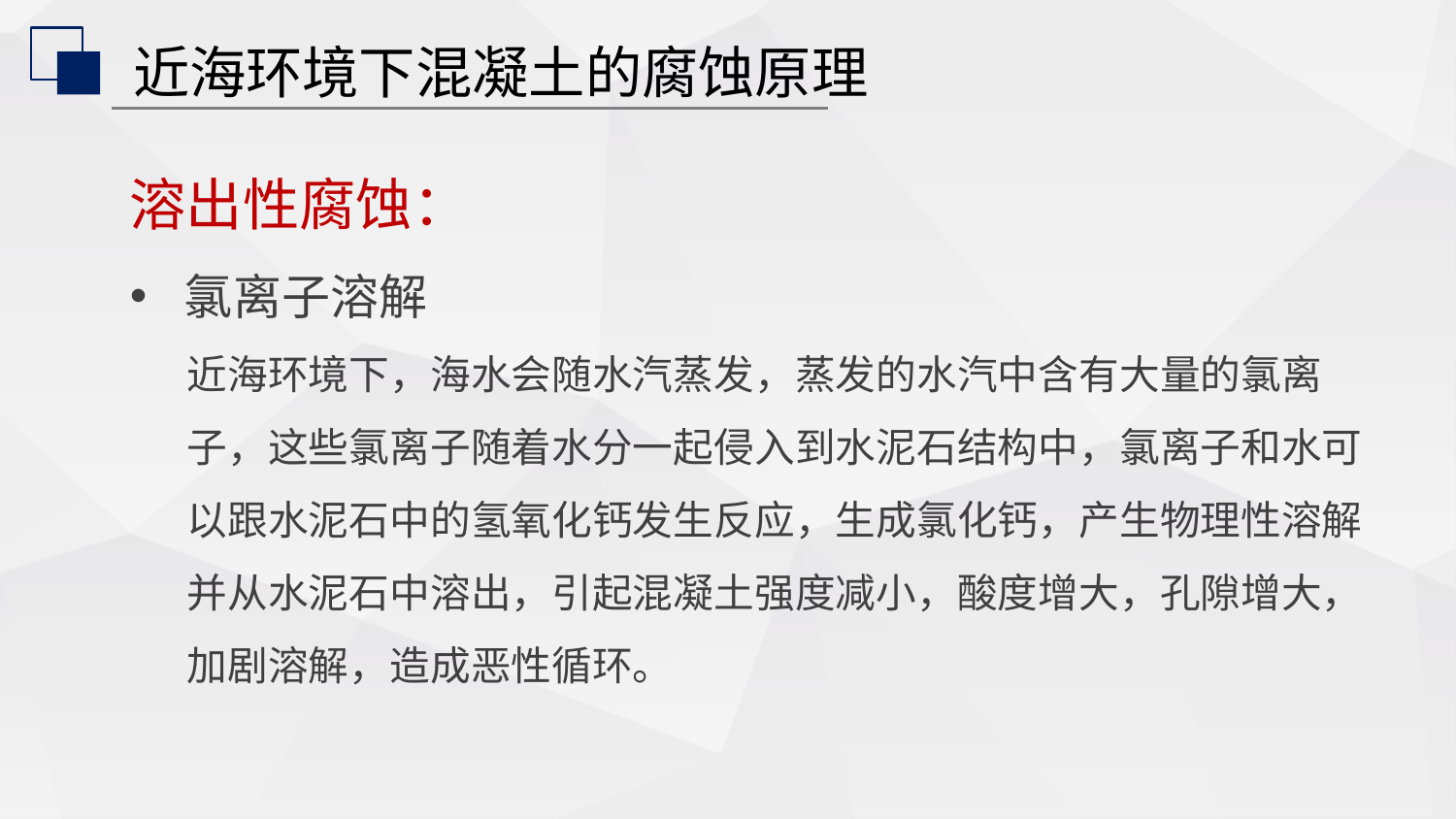

近海环境下混凝土的腐蚀原理
溶出性腐蚀：
氯离子溶解
近海环境下，海水会随水汽蒸发，蒸发的水汽中含有大量的氯离子，这些氯离子随着水分一起侵入到水泥石结构中，氯离子和水可以跟水泥石中的氢氧化钙发生反应，生成氯化钙，产生物理性溶解并从水泥石中溶出，引起混凝土强度减小，酸度增大，孔隙增大，加剧溶解，造成恶性循环。